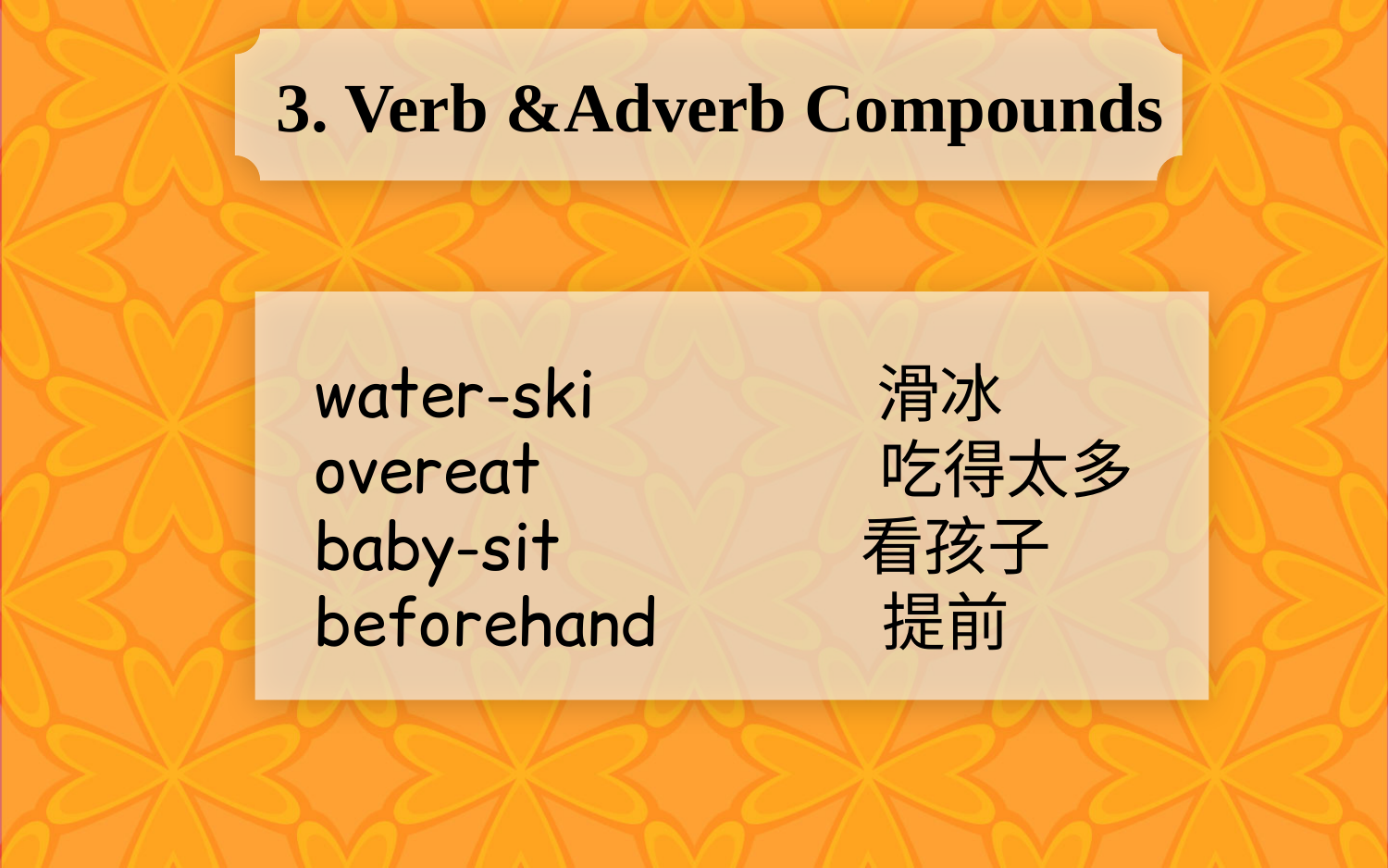

3. Verb &Adverb Compounds

water-ski              滑冰
overeat                 吃得太多
baby-sit               看孩子
beforehand           提前